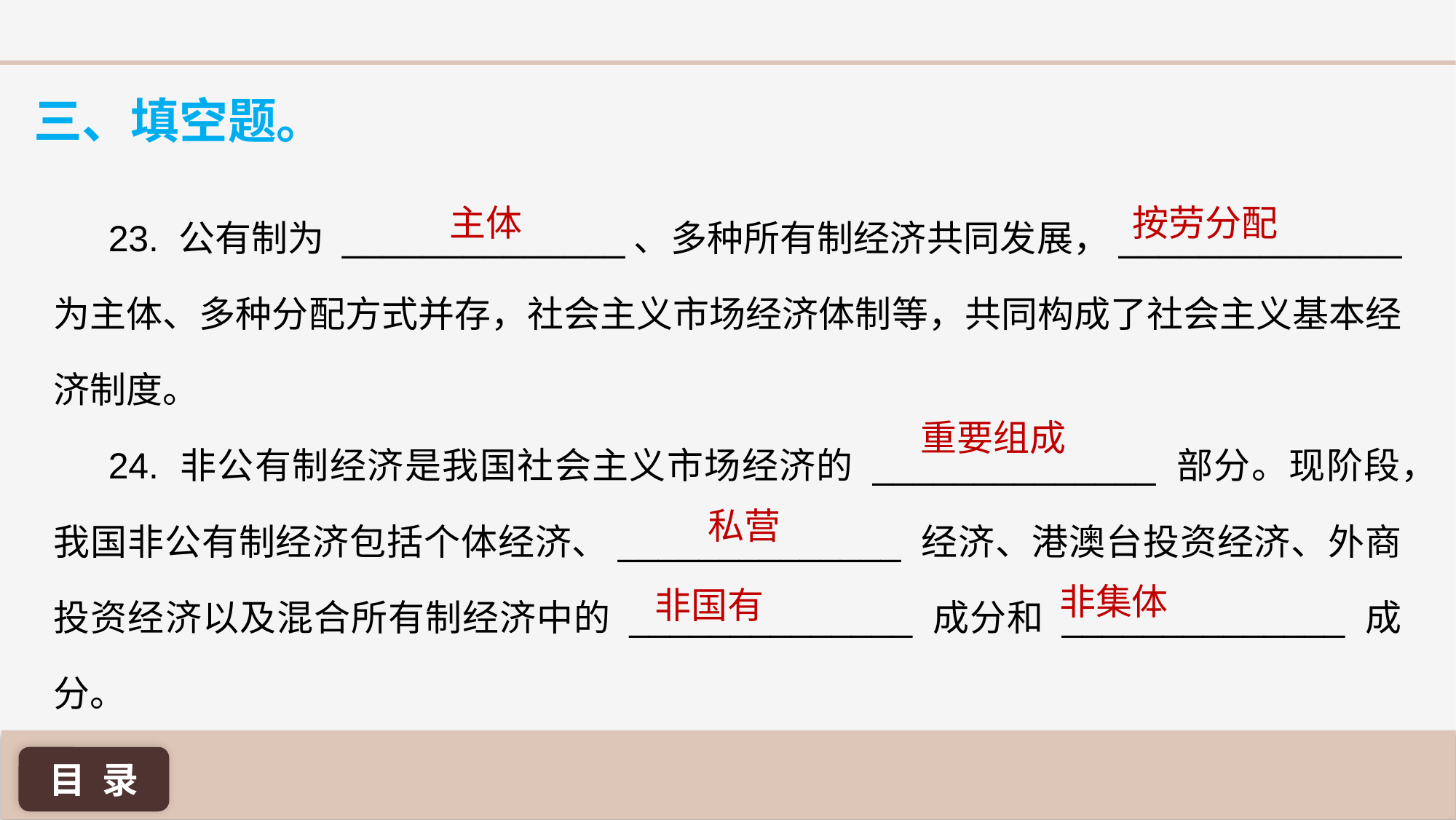

三、填空题。
主体
23. 公有制为 ______________、多种所有制经济共同发展，______________ 为主体、多种分配方式并存，社会主义市场经济体制等，共同构成了社会主义基本经济制度。
24. 非公有制经济是我国社会主义市场经济的 ______________ 部分。现阶段，我国非公有制经济包括个体经济、______________ 经济、港澳台投资经济、外商投资经济以及混合所有制经济中的 ______________ 成分和 ______________ 成分。
按劳分配
重要组成
私营
非集体
非国有